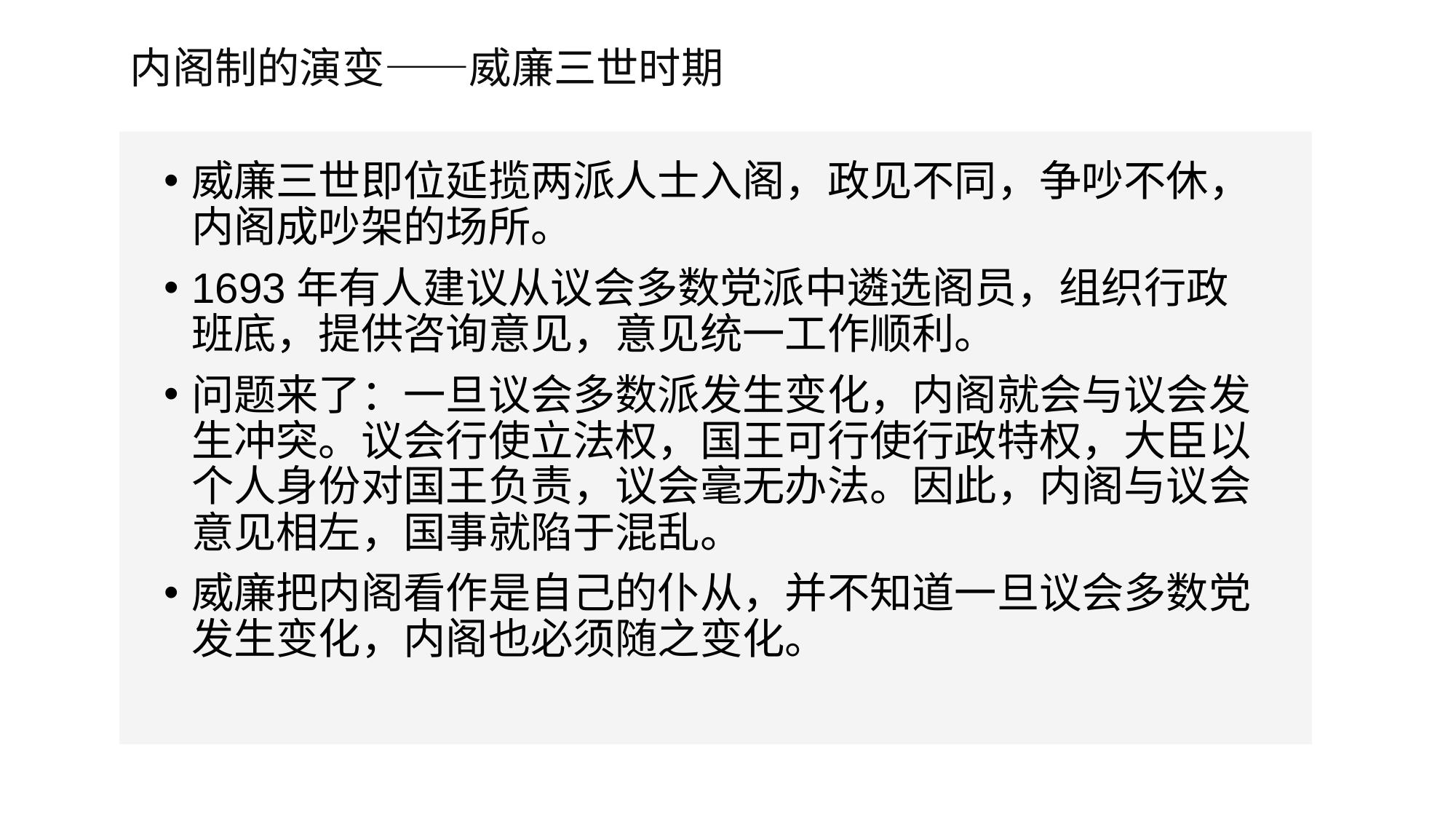

内阁制的演变——威廉三世时期

威廉三世即位延揽两派人士入阁，政见不同，争吵不休，内阁成吵架的场所。
1693年有人建议从议会多数党派中遴选阁员，组织行政班底，提供咨询意见，意见统一工作顺利。
问题来了：一旦议会多数派发生变化，内阁就会与议会发生冲突。议会行使立法权，国王可行使行政特权，大臣以个人身份对国王负责，议会毫无办法。因此，内阁与议会意见相左，国事就陷于混乱。
威廉把内阁看作是自己的仆从，并不知道一旦议会多数党发生变化，内阁也必须随之变化。